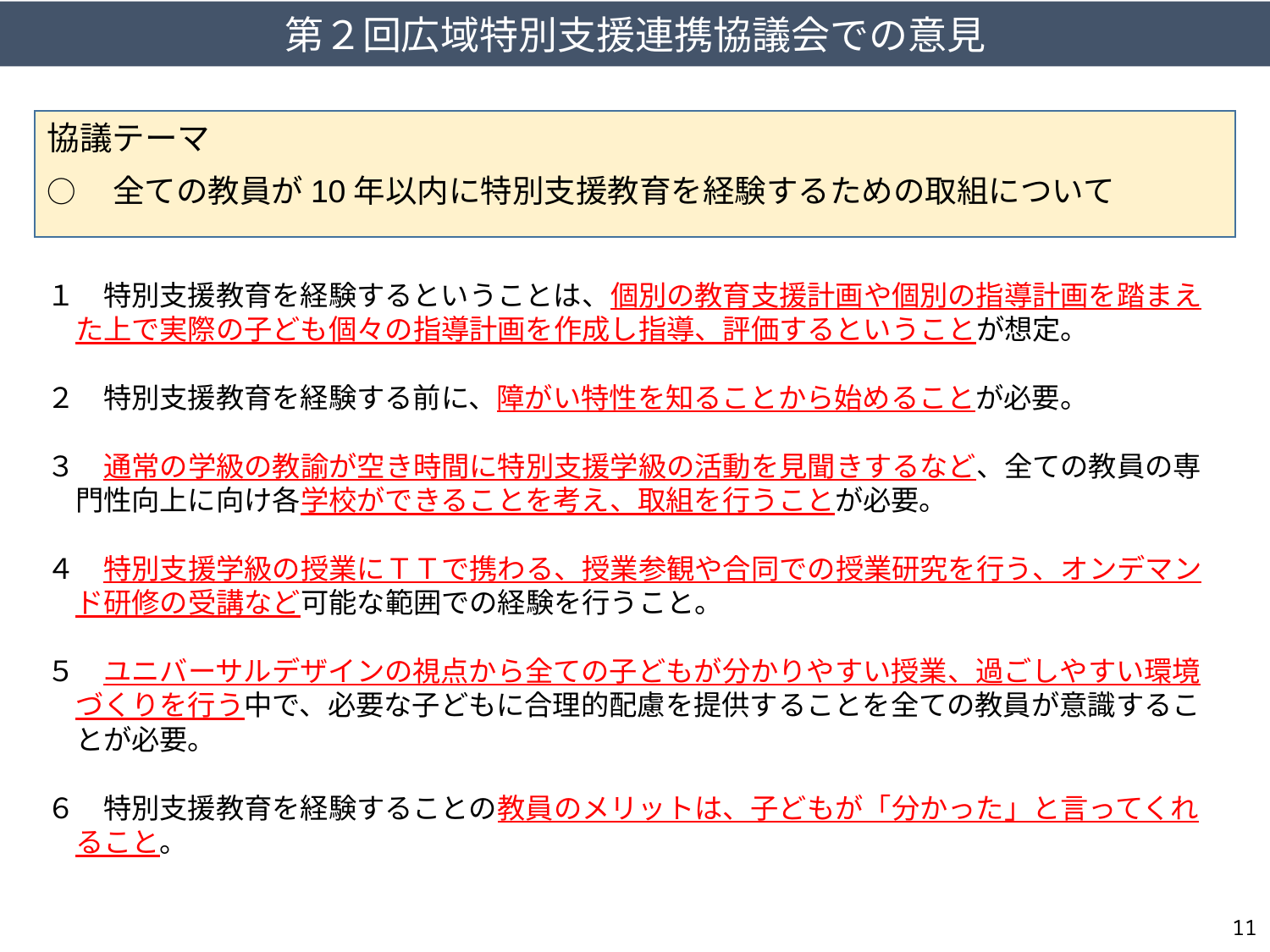

第２回広域特別支援連携協議会での意見
協議テーマ
○　全ての教員が10年以内に特別支援教育を経験するための取組について
１　特別支援教育を経験するということは、個別の教育支援計画や個別の指導計画を踏まえた上で実際の子ども個々の指導計画を作成し指導、評価するということが想定。

２　特別支援教育を経験する前に、障がい特性を知ることから始めることが必要。

３　通常の学級の教諭が空き時間に特別支援学級の活動を見聞きするなど、全ての教員の専門性向上に向け各学校ができることを考え、取組を行うことが必要。

４　特別支援学級の授業にＴＴで携わる、授業参観や合同での授業研究を行う、オンデマンド研修の受講など可能な範囲での経験を行うこと。

５　ユニバーサルデザインの視点から全ての子どもが分かりやすい授業、過ごしやすい環境づくりを行う中で、必要な子どもに合理的配慮を提供することを全ての教員が意識することが必要。

６　特別支援教育を経験することの教員のメリットは、子どもが「分かった」と言ってくれること。
11